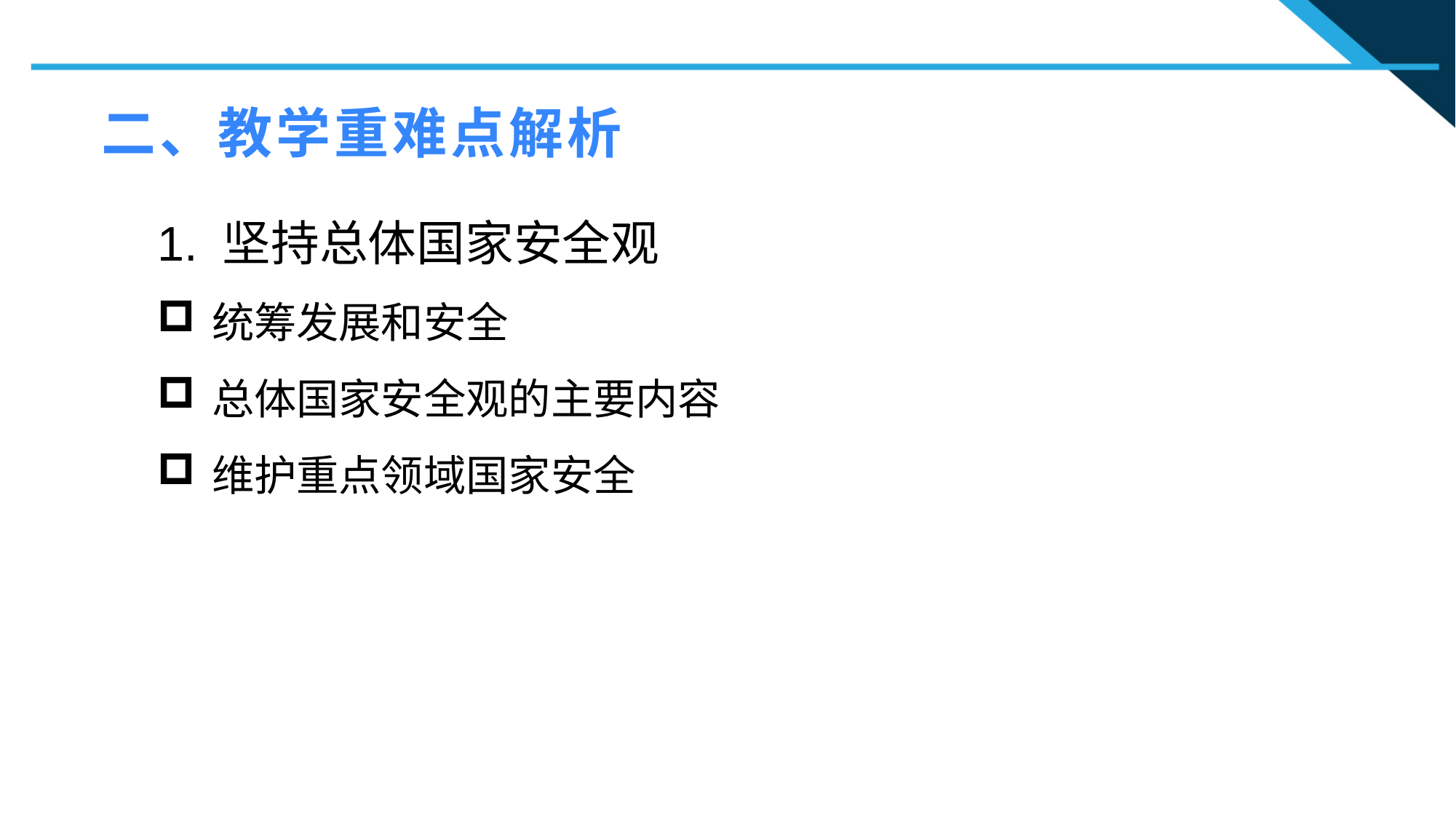

二、教学重难点解析
1. 坚持总体国家安全观
统筹发展和安全
总体国家安全观的主要内容
维护重点领域国家安全

1
2
2
n